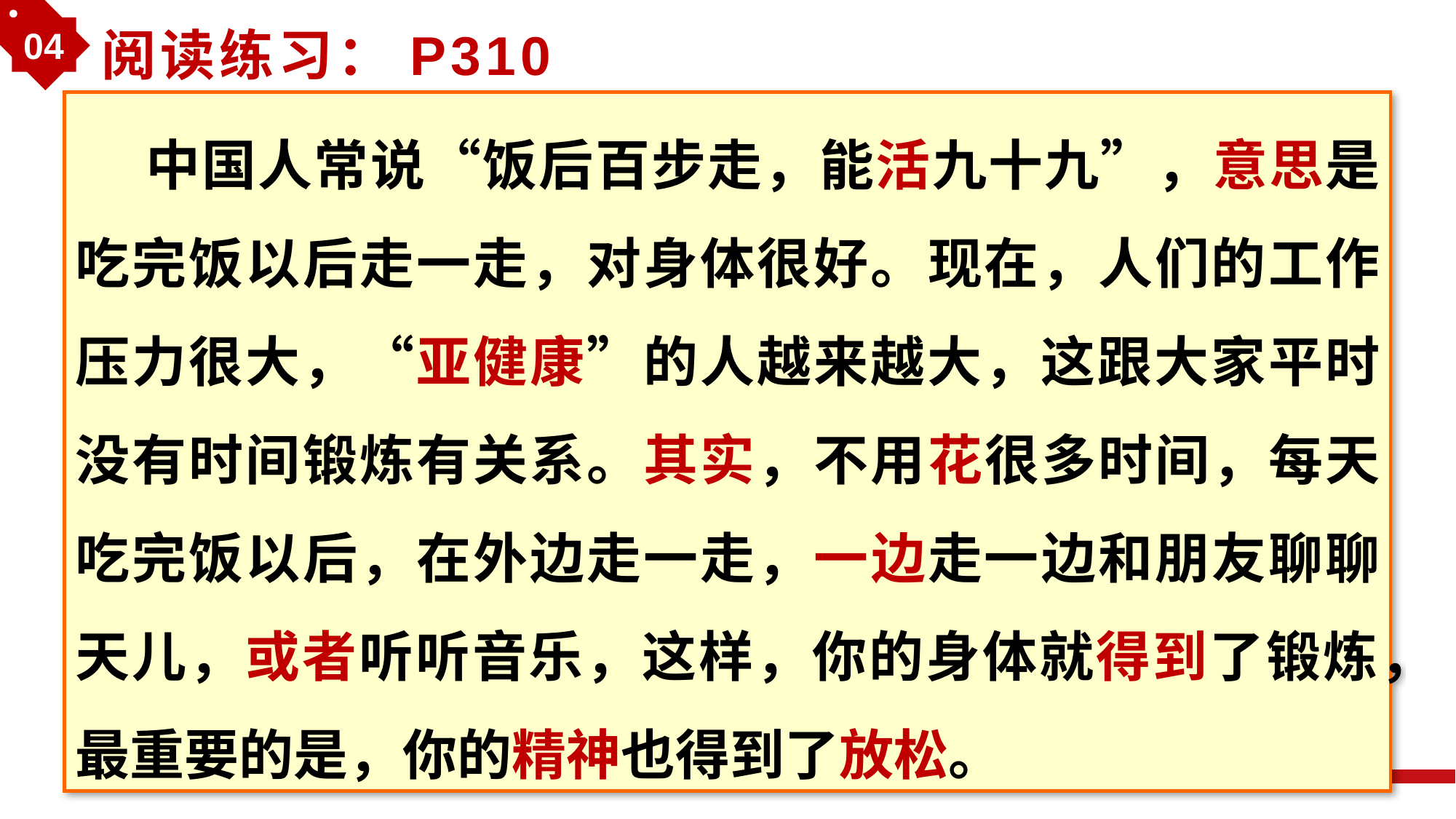

04
阅读练习：P310
    中国人常说“饭后百步走，能活九十九”，意思是吃完饭以后走一走，对身体很好。现在，人们的工作压力很大，“亚健康”的人越来越大，这跟大家平时没有时间锻炼有关系。其实，不用花很多时间，每天吃完饭以后，在外边走一走，一边走一边和朋友聊聊天儿，或者听听音乐，这样，你的身体就得到了锻炼，最重要的是，你的精神也得到了放松。